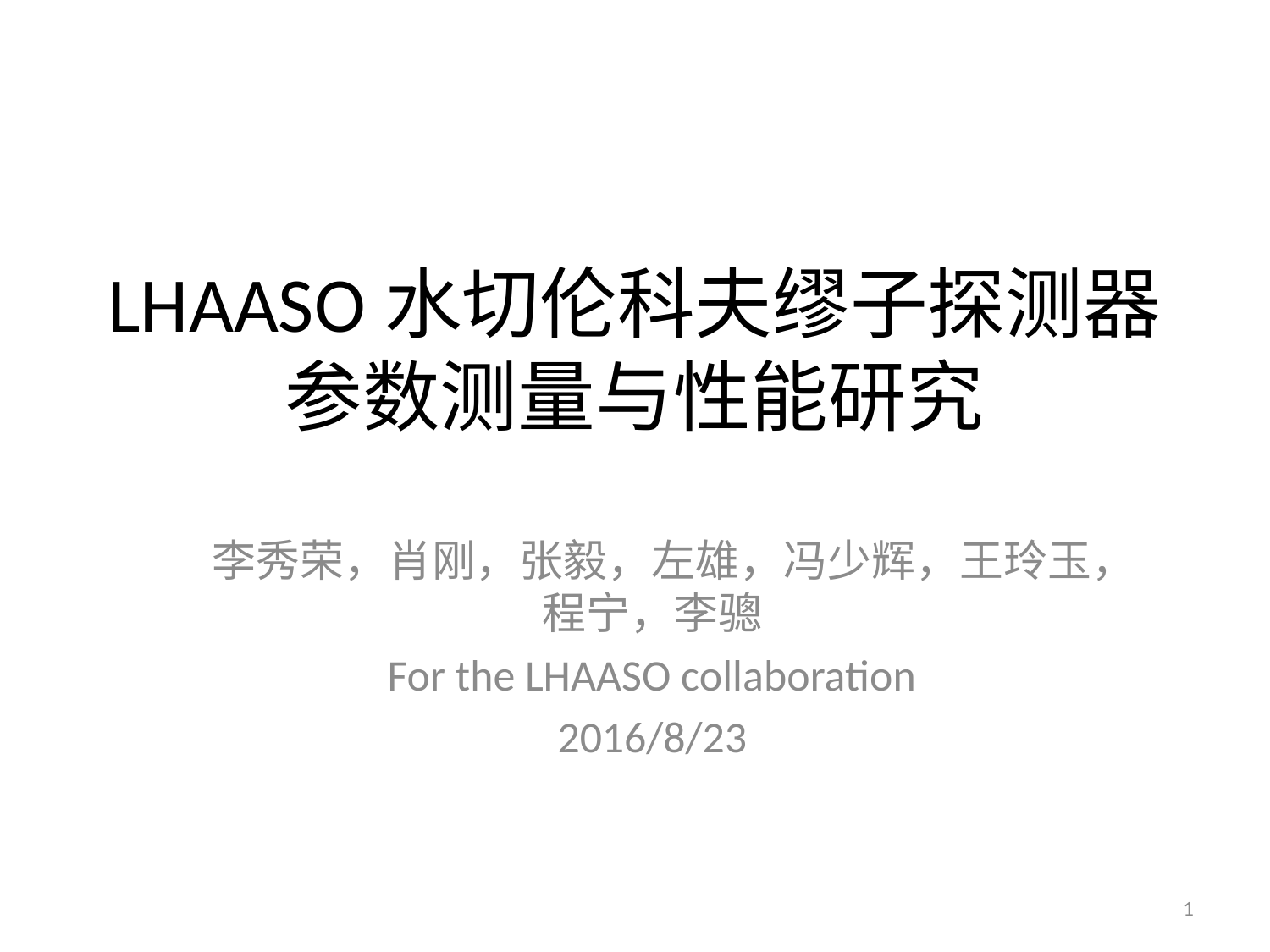

# LHAASO水切伦科夫缪子探测器参数测量与性能研究
李秀荣，肖刚，张毅，左雄，冯少辉，王玲玉，程宁，李骢
For the LHAASO collaboration
2016/8/23

1